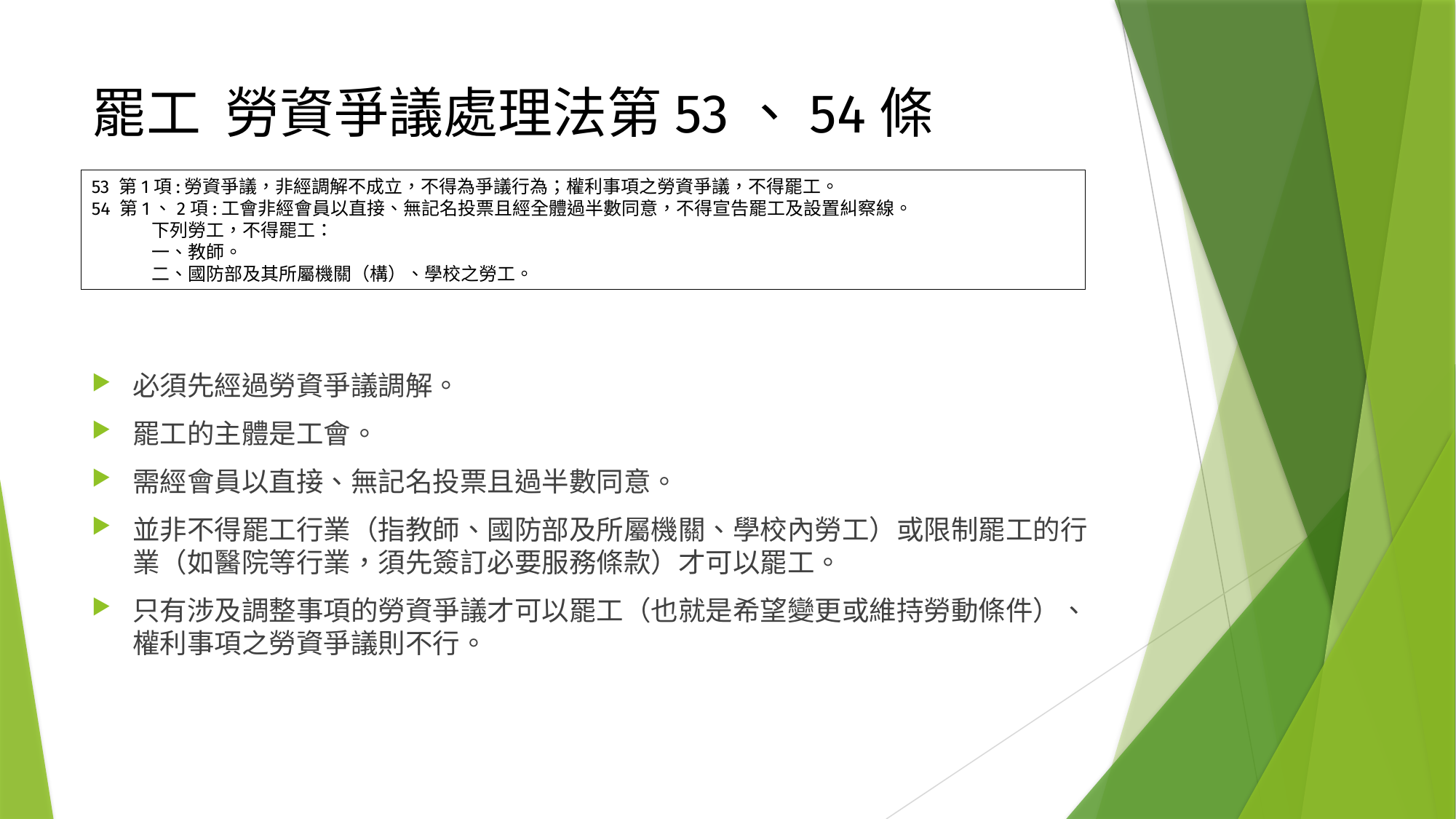

# 罷工  勞資爭議處理法第53、54條
53 第1項:勞資爭議，非經調解不成立，不得為爭議行為；權利事項之勞資爭議，不得罷工。
54 第1、2項:工會非經會員以直接、無記名投票且經全體過半數同意，不得宣告罷工及設置糾察線。
              下列勞工，不得罷工：
              一、教師。
              二、國防部及其所屬機關（構）、學校之勞工。

必須先經過勞資爭議調解。
罷工的主體是工會。
需經會員以直接、無記名投票且過半數同意。
並非不得罷工行業（指教師、國防部及所屬機關、學校內勞工）或限制罷工的行業（如醫院等行業，須先簽訂必要服務條款）才可以罷工。
只有涉及調整事項的勞資爭議才可以罷工（也就是希望變更或維持勞動條件）、權利事項之勞資爭議則不行。